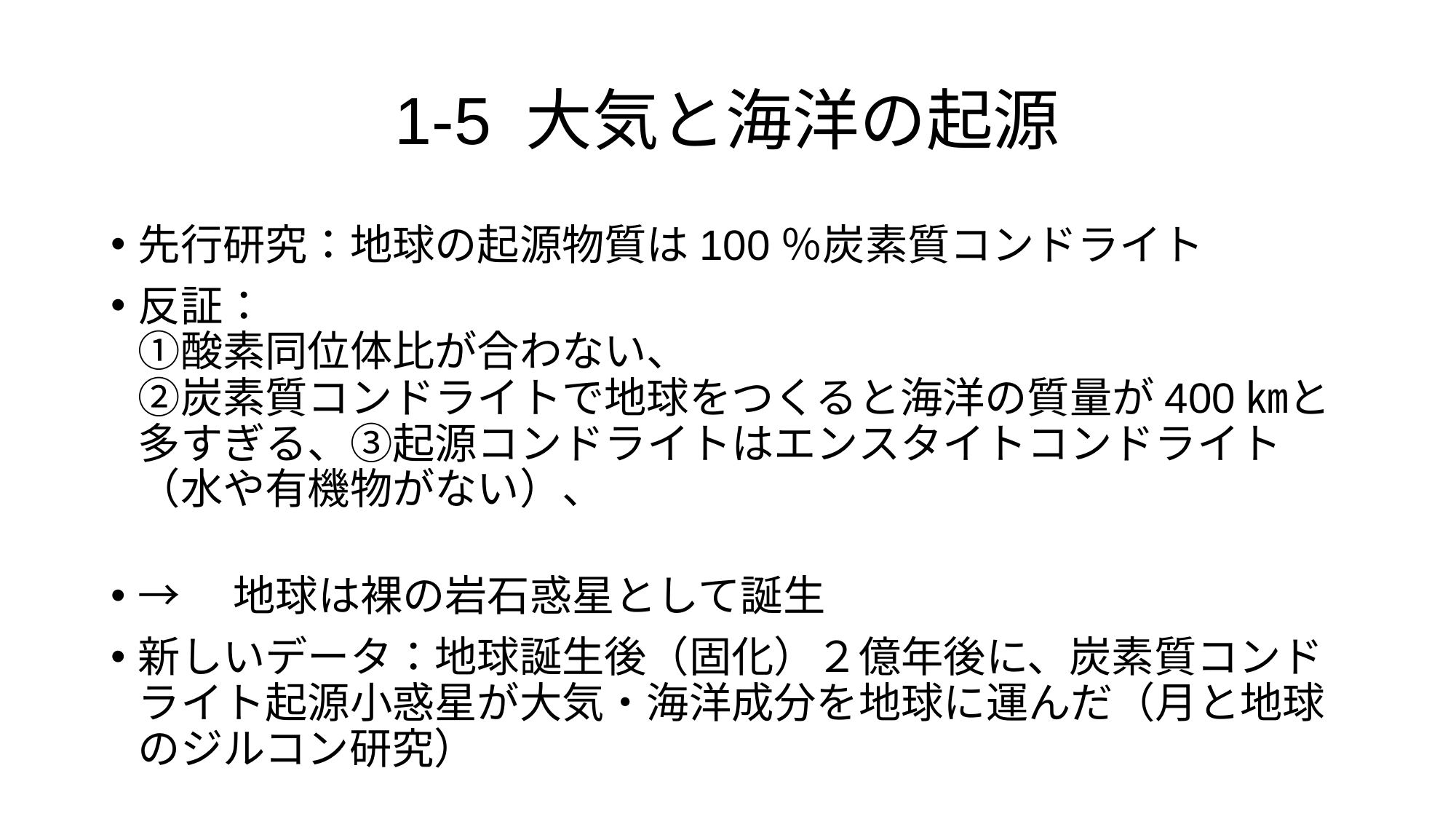

# 1-5 大気と海洋の起源
先行研究：地球の起源物質は100％炭素質コンドライト
反証：
①酸素同位体比が合わない、
②炭素質コンドライトで地球をつくると海洋の質量が400㎞と多すぎる、③起源コンドライトはエンスタイトコンドライト（水や有機物がない）、
→　地球は裸の岩石惑星として誕生
新しいデータ：地球誕生後（固化）２億年後に、炭素質コンドライト起源小惑星が大気・海洋成分を地球に運んだ（月と地球のジルコン研究）